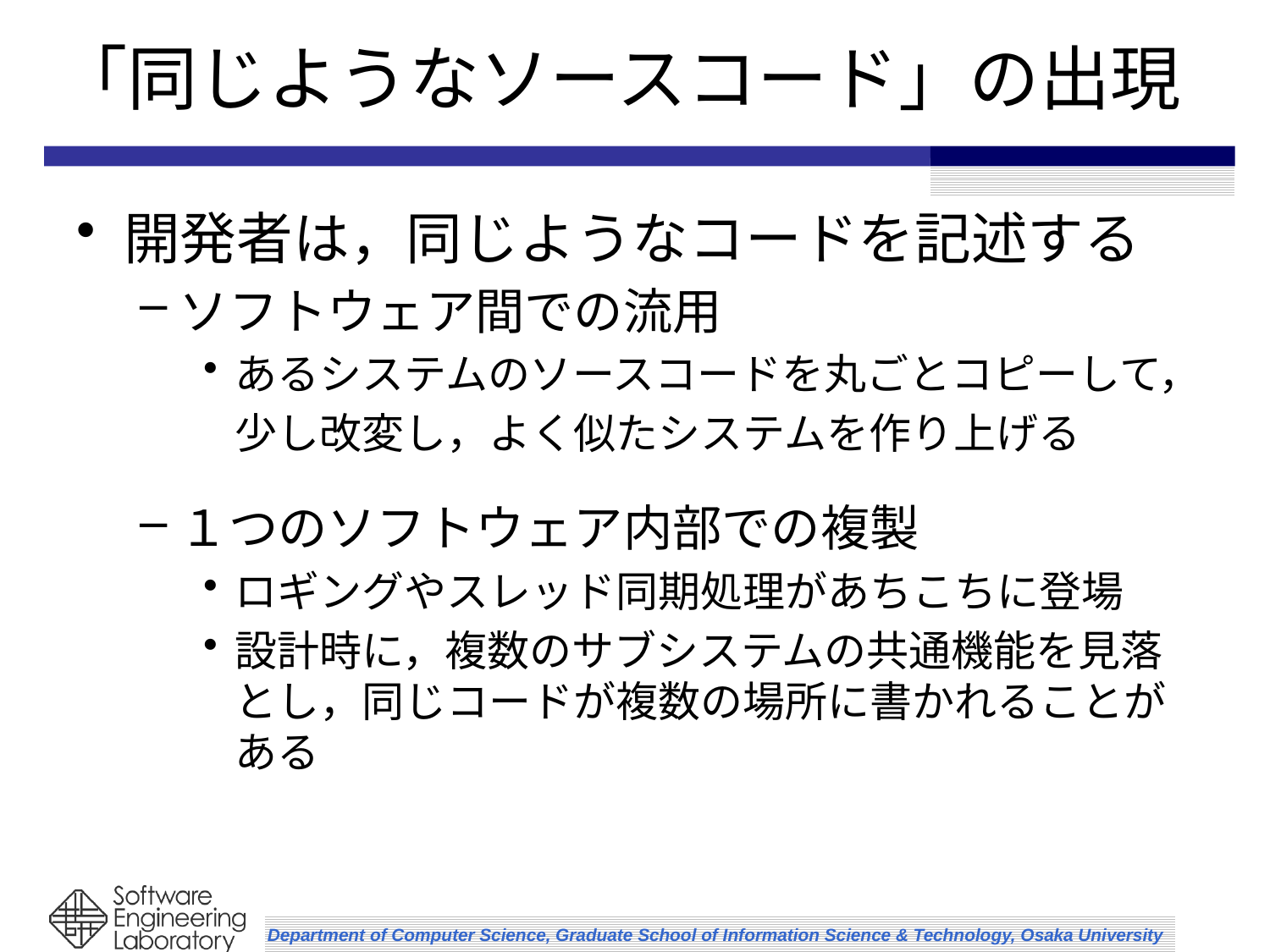

# 「同じようなソースコード」の出現
開発者は，同じようなコードを記述する
ソフトウェア間での流用
あるシステムのソースコードを丸ごとコピーして，
	少し改変し，よく似たシステムを作り上げる

１つのソフトウェア内部での複製
ロギングやスレッド同期処理があちこちに登場
設計時に，複数のサブシステムの共通機能を見落とし，同じコードが複数の場所に書かれることがある